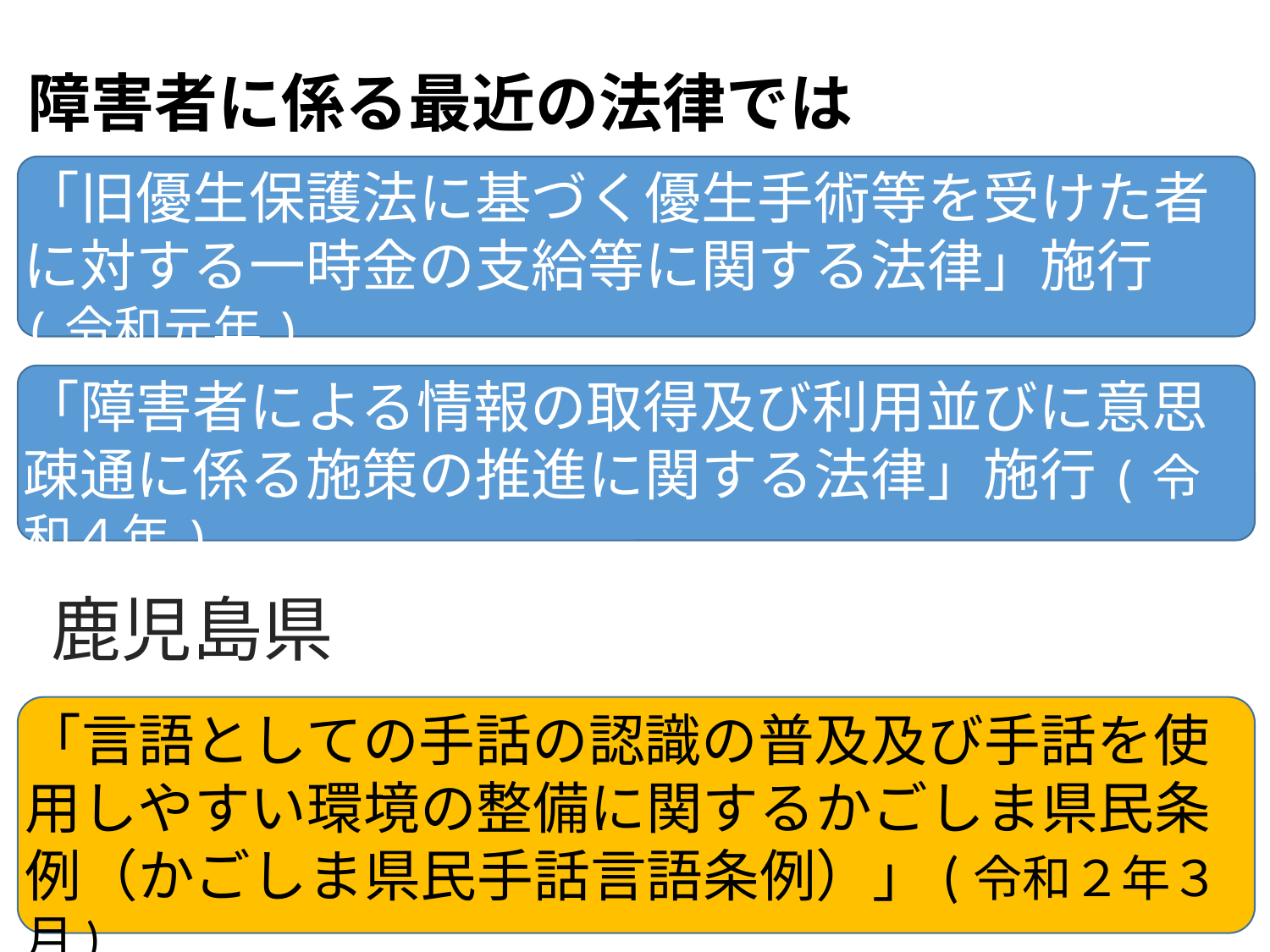

障害者に係る最近の法律では
「旧優生保護法に基づく優生手術等を受けた者に対する一時金の支給等に関する法律」施行(令和元年)

「障害者による情報の取得及び利用並びに意思疎通に係る施策の推進に関する法律」施行(令和４年)

鹿児島県
「言語としての手話の認識の普及及び手話を使用しやすい環境の整備に関するかごしま県民条例（かごしま県民手話言語条例）」(令和２年３月)

9